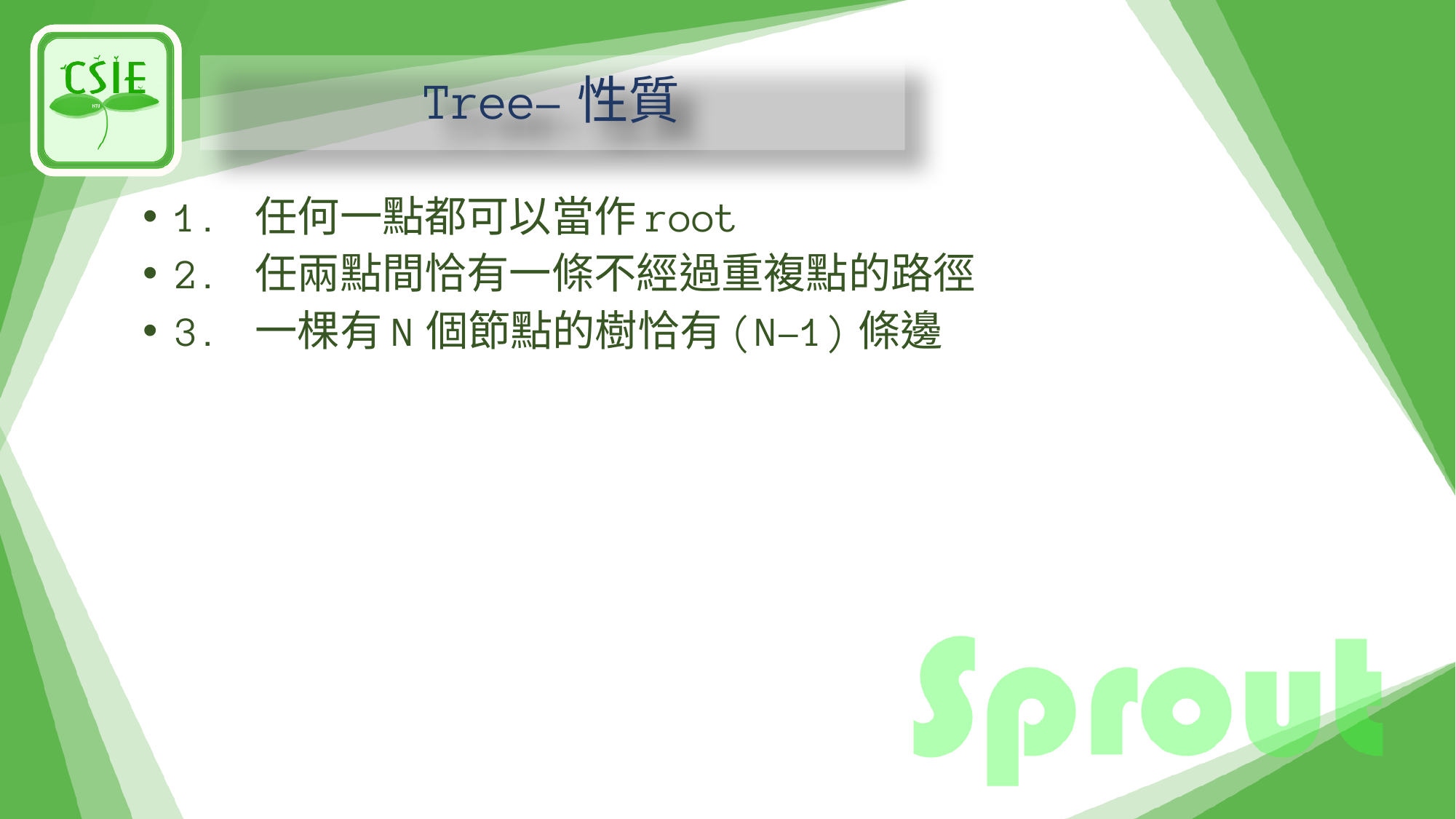

# Tree-性質
1. 任何一點都可以當作root
2. 任兩點間恰有一條不經過重複點的路徑
3. 一棵有N個節點的樹恰有(N-1)條邊